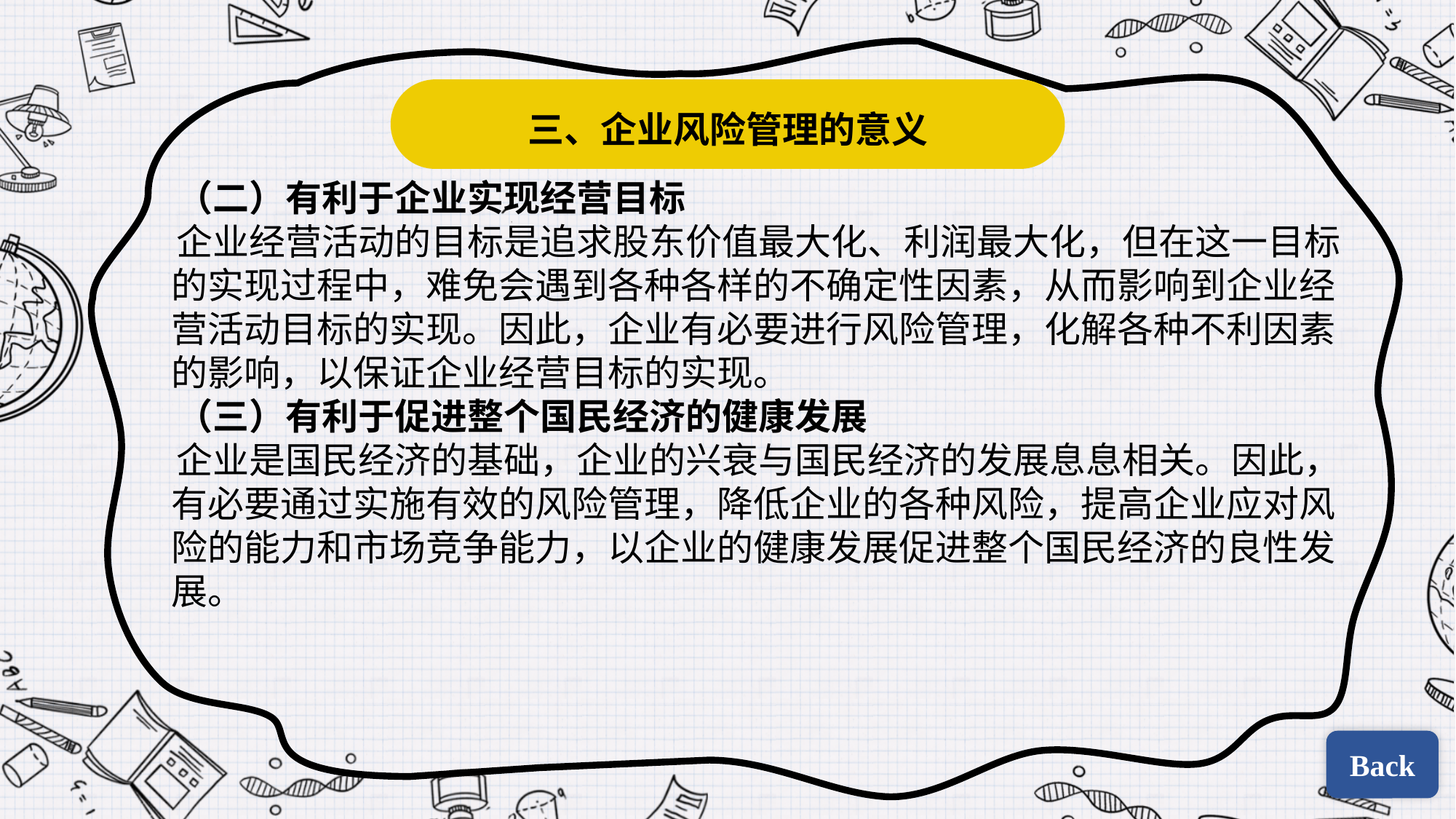

三、企业风险管理的意义
（二）有利于企业实现经营目标
企业经营活动的目标是追求股东价值最大化、利润最大化，但在这一目标的实现过程中，难免会遇到各种各样的不确定性因素，从而影响到企业经营活动目标的实现。因此，企业有必要进行风险管理，化解各种不利因素的影响，以保证企业经营目标的实现。
（三）有利于促进整个国民经济的健康发展
企业是国民经济的基础，企业的兴衰与国民经济的发展息息相关。因此，有必要通过实施有效的风险管理，降低企业的各种风险，提高企业应对风险的能力和市场竞争能力，以企业的健康发展促进整个国民经济的良性发展。

Back